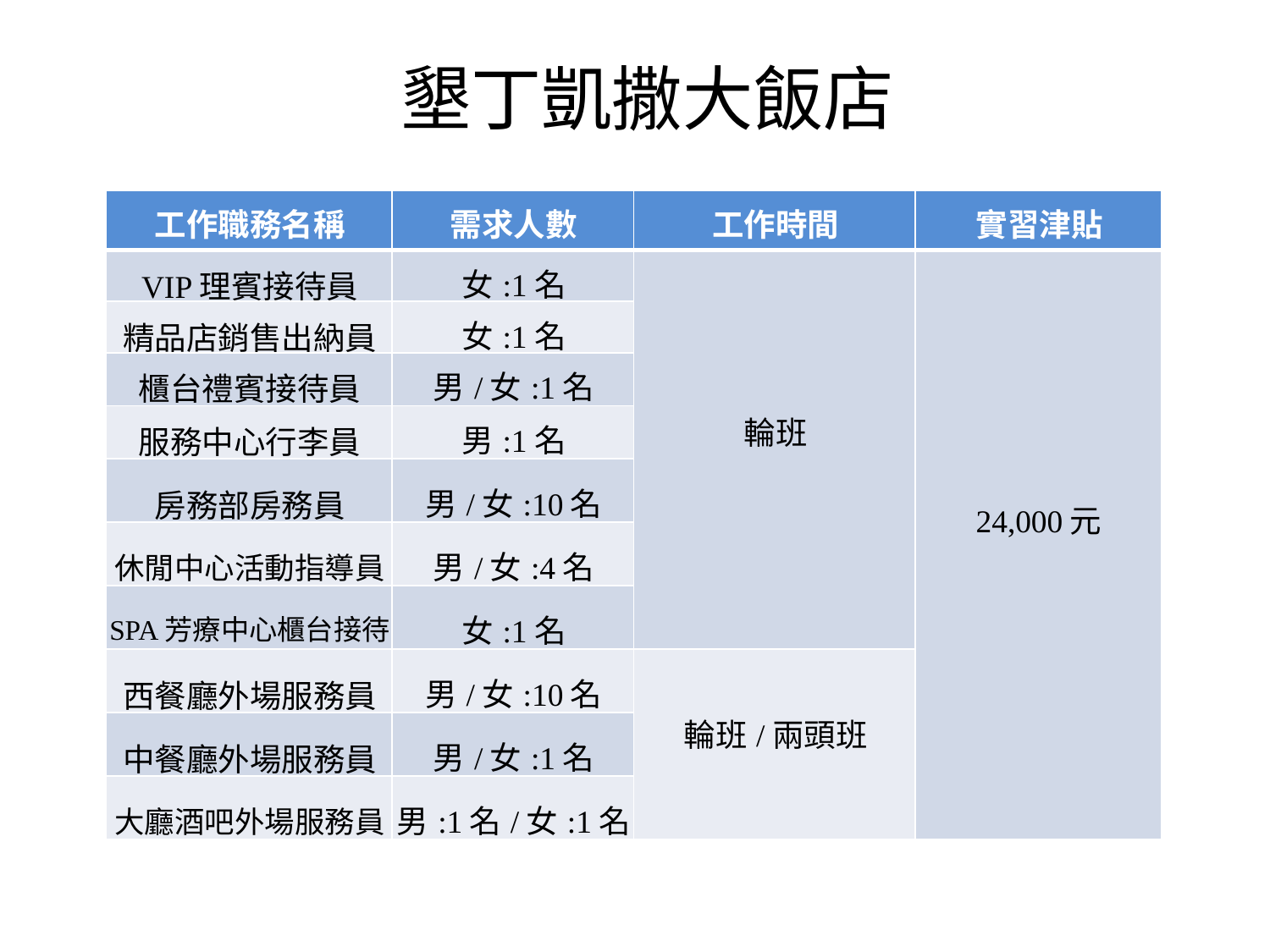

# 墾丁凱撒大飯店
| 工作職務名稱 | 需求人數 | 工作時間 | 實習津貼 |
| --- | --- | --- | --- |
| VIP理賓接待員 | 女:1名 | 輪班 | 24,000元 |
| 精品店銷售出納員 | 女:1名 |  |  |
| 櫃台禮賓接待員 | 男/女:1名 |  |  |
| 服務中心行李員 | 男:1名 |  |  |
| 房務部房務員 | 男/女:10名 |  |  |
| 休閒中心活動指導員 | 男/女:4名 |  |  |
| SPA芳療中心櫃台接待 | 女:1名 |  |  |
| 西餐廳外場服務員 | 男/女:10名 | 輪班/兩頭班 |  |
| 中餐廳外場服務員 | 男/女:1名 |  |  |
| 大廳酒吧外場服務員 | 男:1名/女:1名 |  |  |